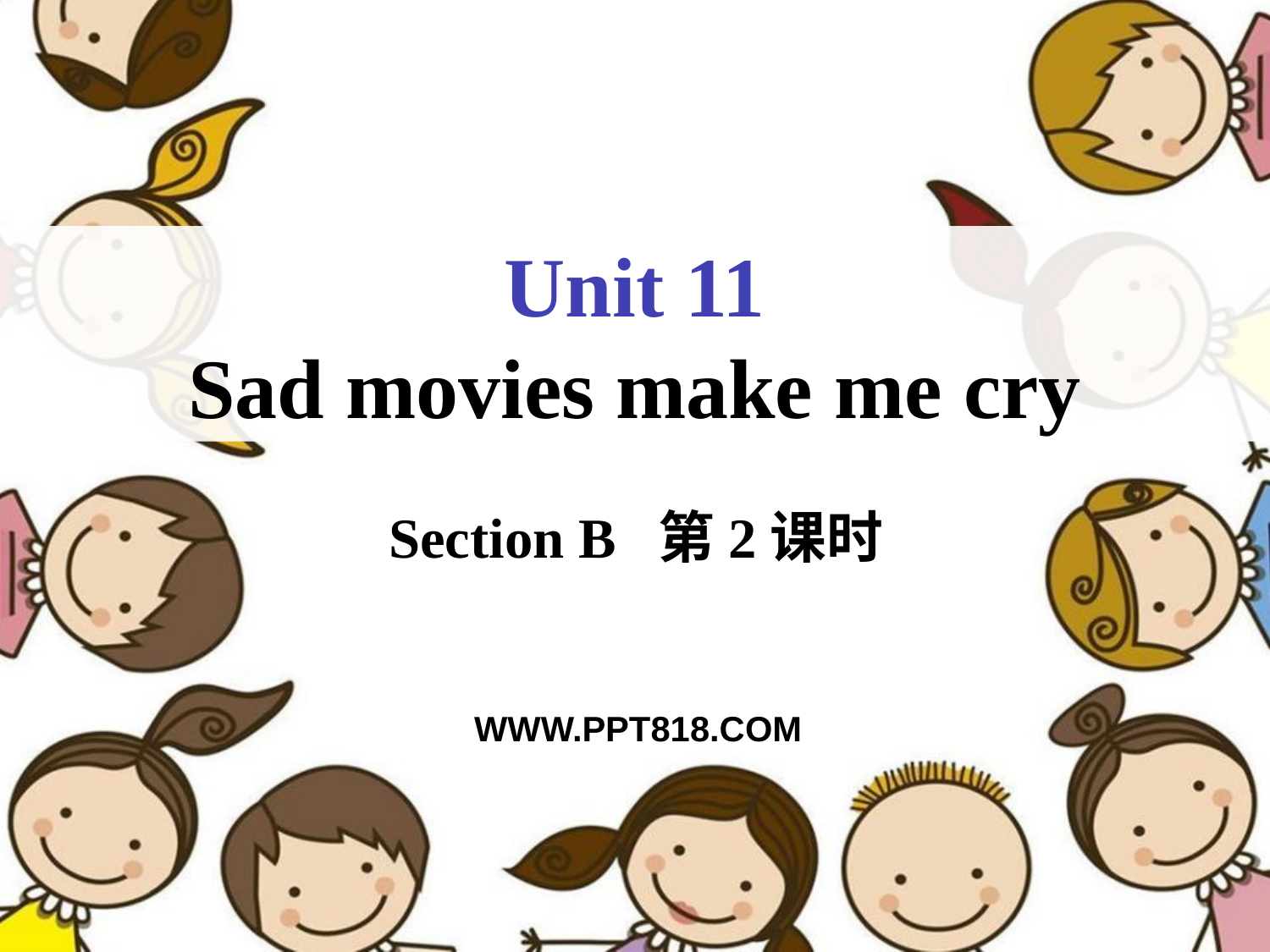

Unit 11
Sad movies make me cry
Section B  第2课时

WWW.PPT818.COM